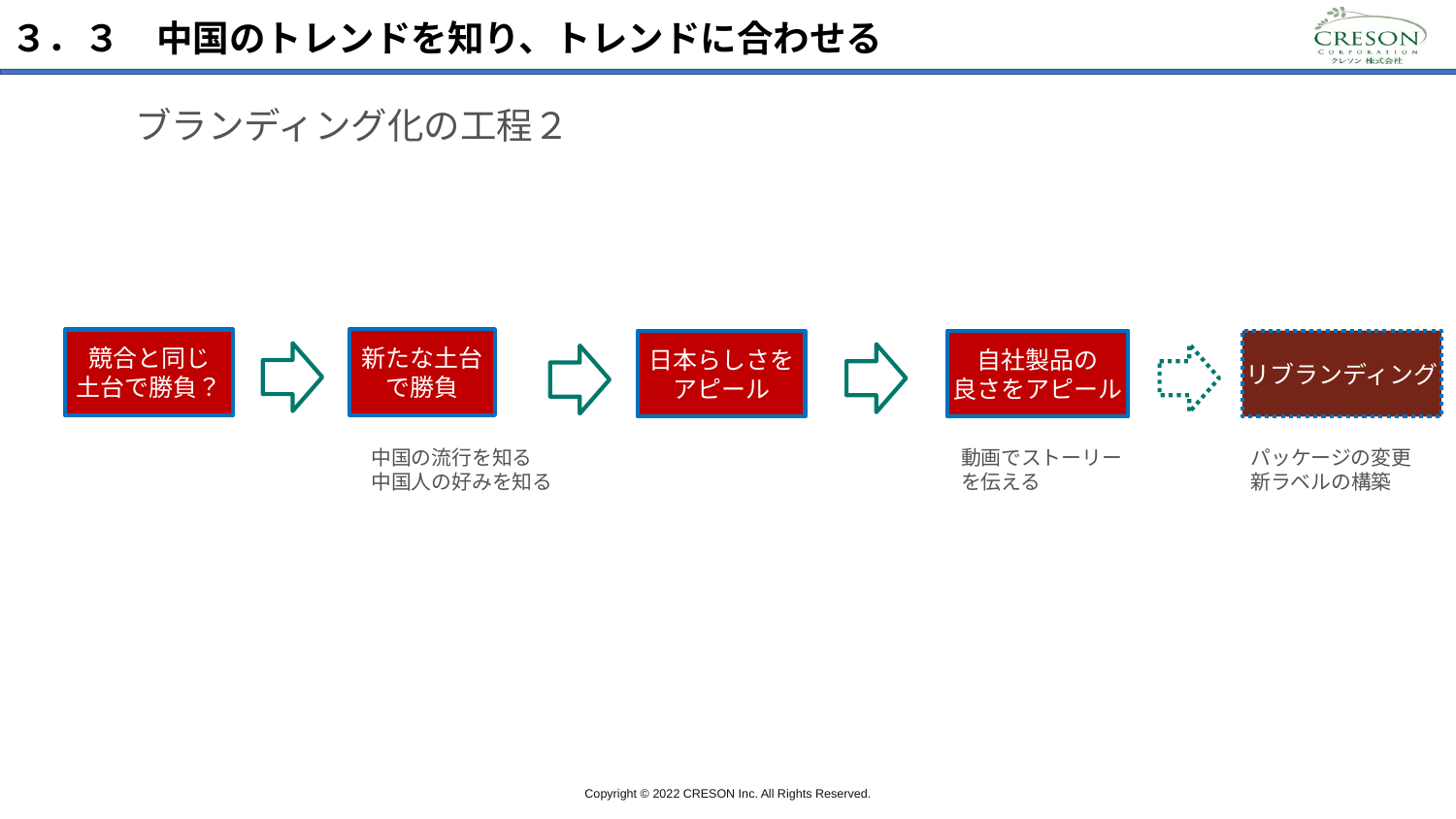

３．３　中国のトレンドを知り、トレンドに合わせる
ブランディング化の工程２
新たな土台で勝負
競合と同じ
土台で勝負？
日本らしさをアピール
リブランディング
自社製品の
良さをアピール

動画でストーリー
を伝える
パッケージの変更
新ラベルの構築
中国の流行を知る
中国人の好みを知る